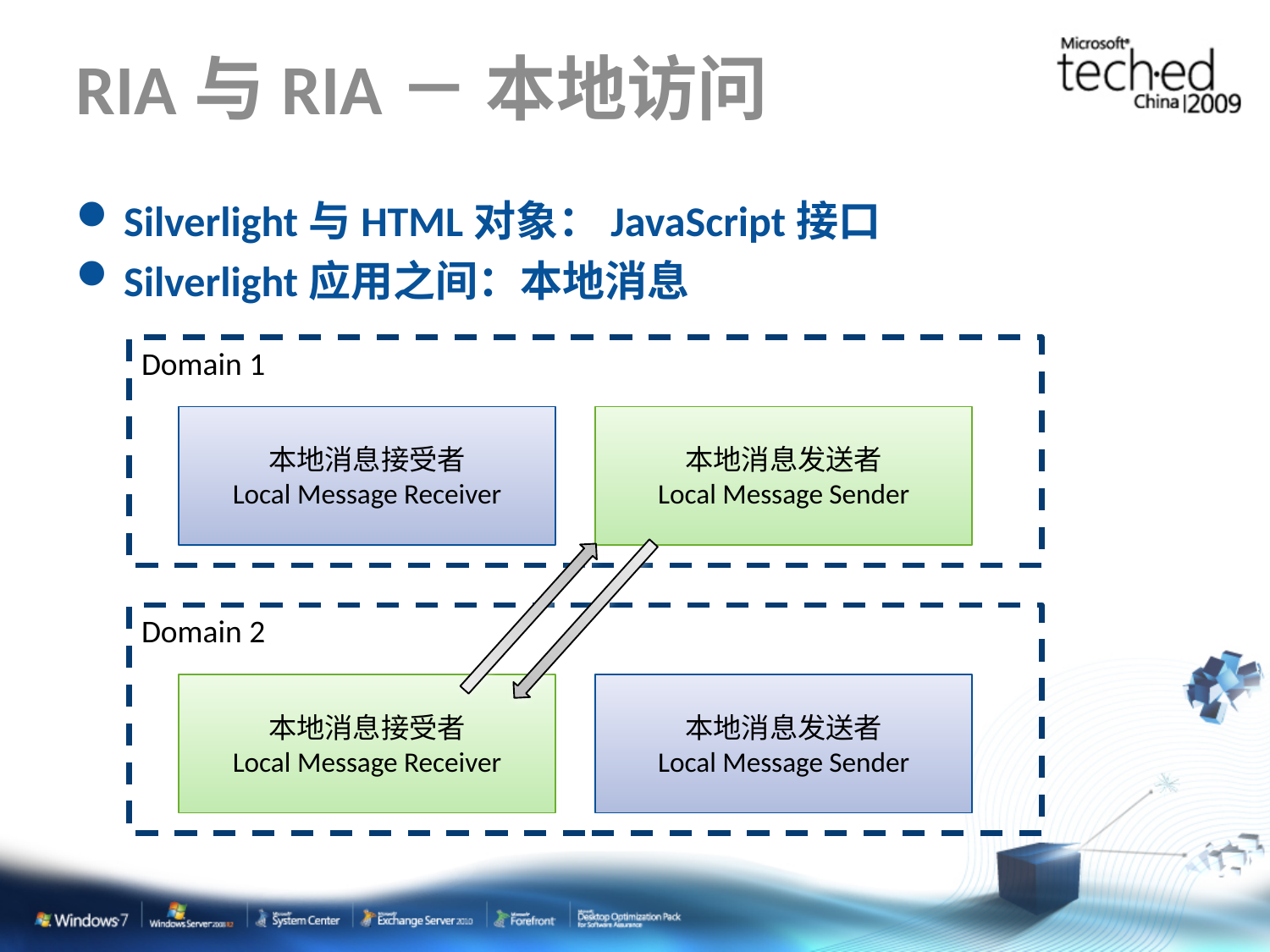

# RIA与RIA－ 本地访问
Silverlight与HTML对象：JavaScript接口
Silverlight应用之间：本地消息
Domain 1
本地消息接受者
Local Message Receiver
本地消息发送者
Local Message Sender

Domain 2
本地消息接受者
Local Message Receiver
本地消息发送者
Local Message Sender